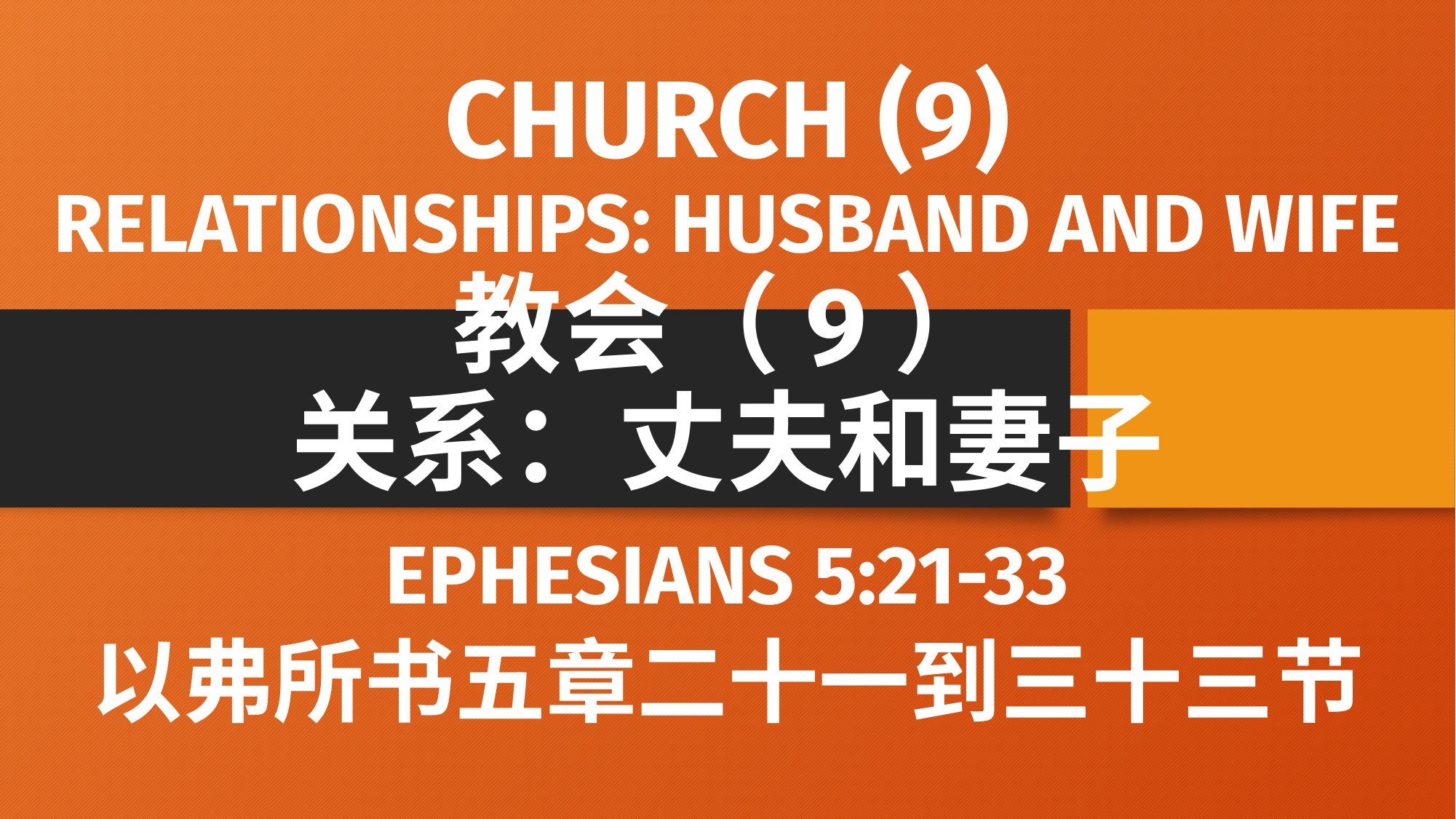

# CHURCH (9) RELATIONSHIPS: HUSBAND AND WIFE 教会（9） 关系：丈夫和妻子
EPHESIANS 5:21-33
以弗所书五章二十一到三十三节